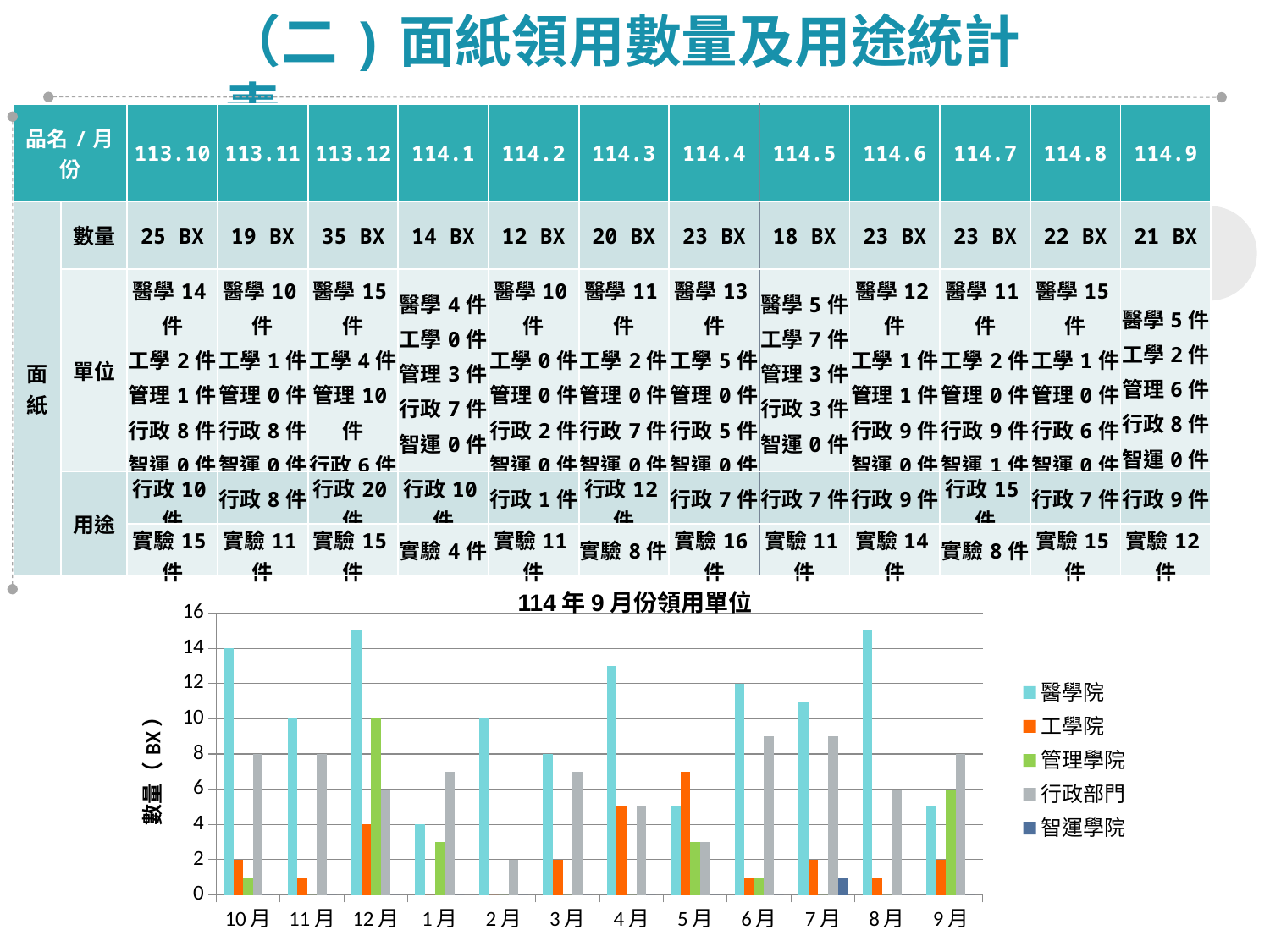

3
（二)面紙領用數量及用途統計表
| 品名/月份 |  | 113.10 | 113.11 | 113.12 | 114.1 | 114.2 | 114.3 | 114.4 | 114.5 | 114.6 | 114.7 | 114.8 | 114.9 |
| --- | --- | --- | --- | --- | --- | --- | --- | --- | --- | --- | --- | --- | --- |
| 面紙 | 數量 | 25 BX | 19 BX | 35 BX | 14 BX | 12 BX | 20 BX | 23 BX | 18 BX | 23 BX | 23 BX | 22 BX | 21 BX |
|  | 單位 | 醫學14件 工學2件 管理1件 行政8件 智運0件 | 醫學10件 工學1件 管理0件 行政8件 智運0件 | 醫學15件 工學4件 管理10件 行政6件 智運0件 | 醫學4件 工學0件 管理3件 行政7件 智運0件 | 醫學10件 工學0件 管理0件 行政2件 智運0件 | 醫學11件 工學2件 管理0件 行政7件 智運0件 | 醫學13件 工學5件 管理0件 行政5件 智運0件 | 醫學5件 工學7件 管理3件 行政3件 智運0件 | 醫學12件 工學1件 管理1件 行政9件 智運0件 | 醫學11件 工學2件 管理0件 行政9件 智運1件 | 醫學15件 工學1件 管理0件 行政6件 智運0件 | 醫學5件 工學2件 管理6件 行政8件 智運0件 |
|  | 用途 | 行政10件 | 行政8件 | 行政20件 | 行政10件 | 行政1件 | 行政12件 | 行政7件 | 行政7件 | 行政9件 | 行政15件 | 行政7件 | 行政9件 |
|  |  | 實驗15件 | 實驗11件 | 實驗15件 | 實驗4件 | 實驗11件 | 實驗8件 | 實驗16件 | 實驗11件 | 實驗14件 | 實驗8件 | 實驗15件 | 實驗12件 |

114年9月份領用單位

### Chart

| Category | 醫學院 | 工學院 | 管理學院 | 行政部門 | 智運學院 |
|---|---|---|---|---|---|
| 10月 | 14.0 | 2.0 | 1.0 | 8.0 | 0.0 |
| 11月 | 10.0 | 1.0 | 0.0 | 8.0 | 0.0 |
| 12月 | 15.0 | 4.0 | 10.0 | 6.0 | 0.0 |
| 1月 | 4.0 | 0.0 | 3.0 | 7.0 | 0.0 |
| 2月 | 10.0 | 0.0 | 0.0 | 2.0 | 0.0 |
| 3月 | 8.0 | 2.0 | 0.0 | 7.0 | 0.0 |
| 4月 | 13.0 | 5.0 | 0.0 | 5.0 | 0.0 |
| 5月 | 5.0 | 7.0 | 3.0 | 3.0 | 0.0 |
| 6月 | 12.0 | 1.0 | 1.0 | 9.0 | 0.0 |
| 7月 | 11.0 | 2.0 | 0.0 | 9.0 | 1.0 |
| 8月 | 15.0 | 1.0 | 0.0 | 6.0 | 0.0 |
| 9月 | 5.0 | 2.0 | 6.0 | 8.0 | 0.0 |